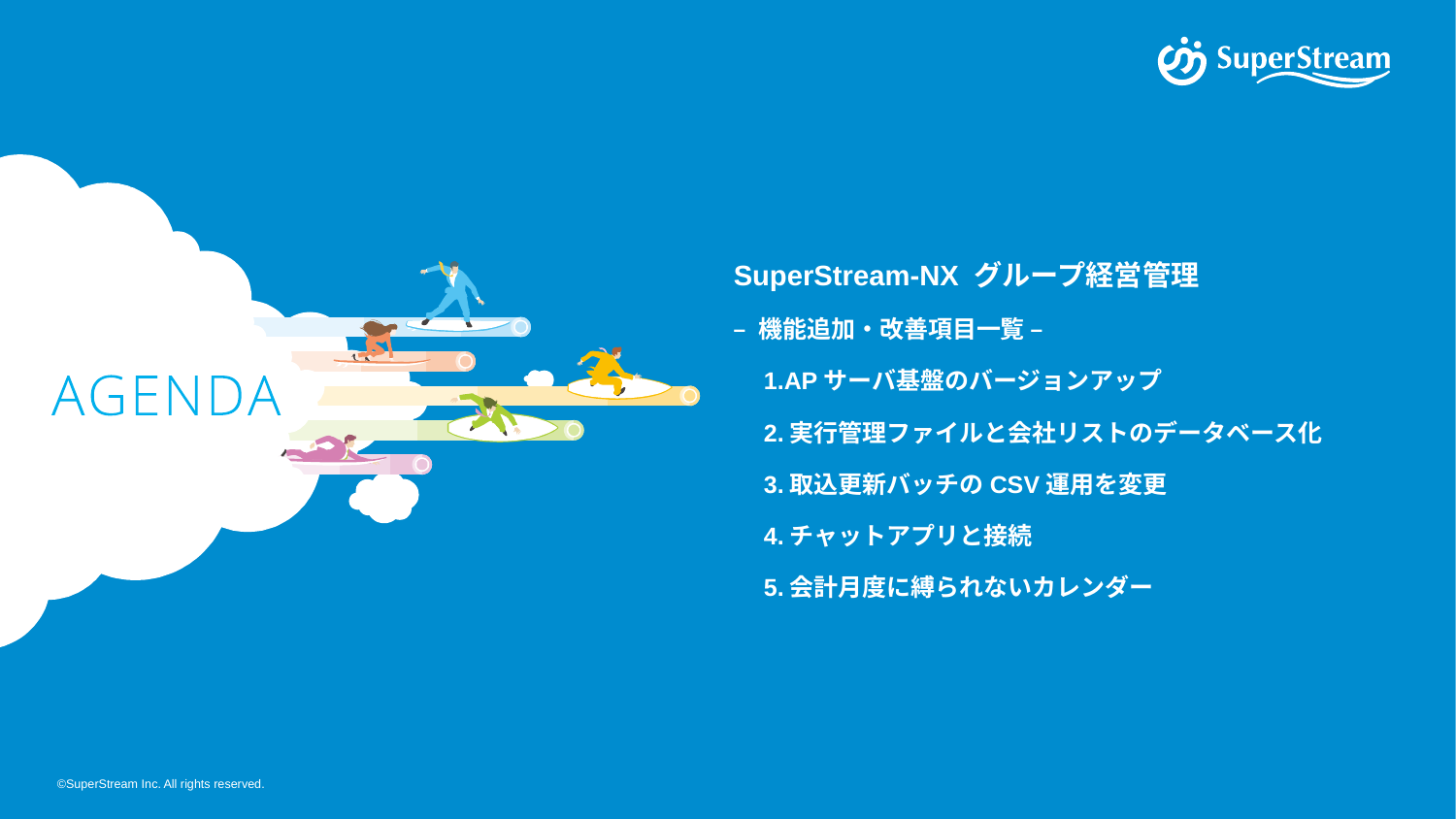

SuperStream-NX グループ経営管理
– 機能追加・改善項目一覧 –
　1.APサーバ基盤のバージョンアップ
　2.実行管理ファイルと会社リストのデータベース化
　3.取込更新バッチのCSV運用を変更
　4.チャットアプリと接続
　5.会計月度に縛られないカレンダー
©SuperStream Inc. All rights reserved.